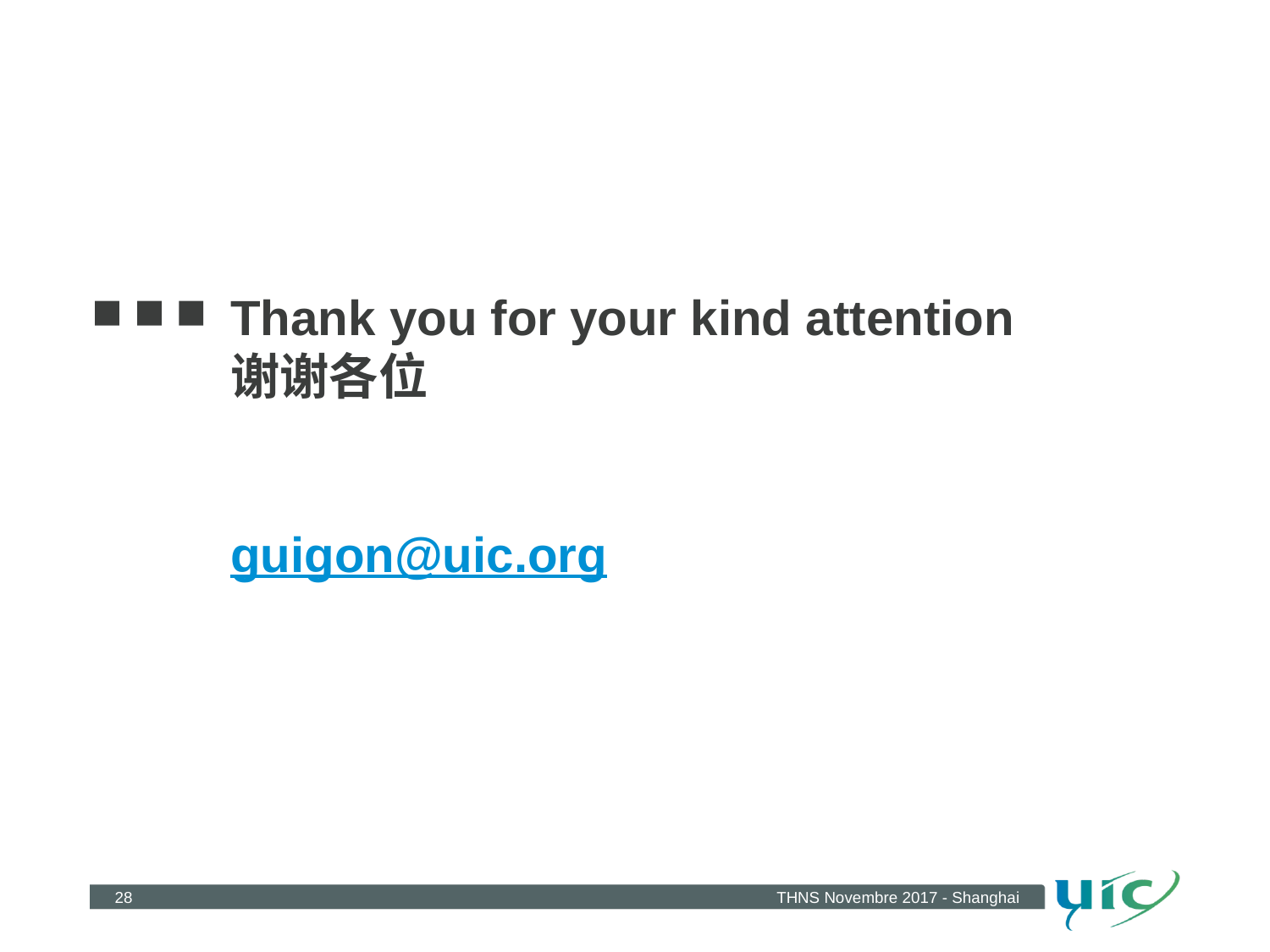

Thank you for your kind attention
谢谢各位

guigon@uic.org

28
THNS Novembre 2017 - Shanghai